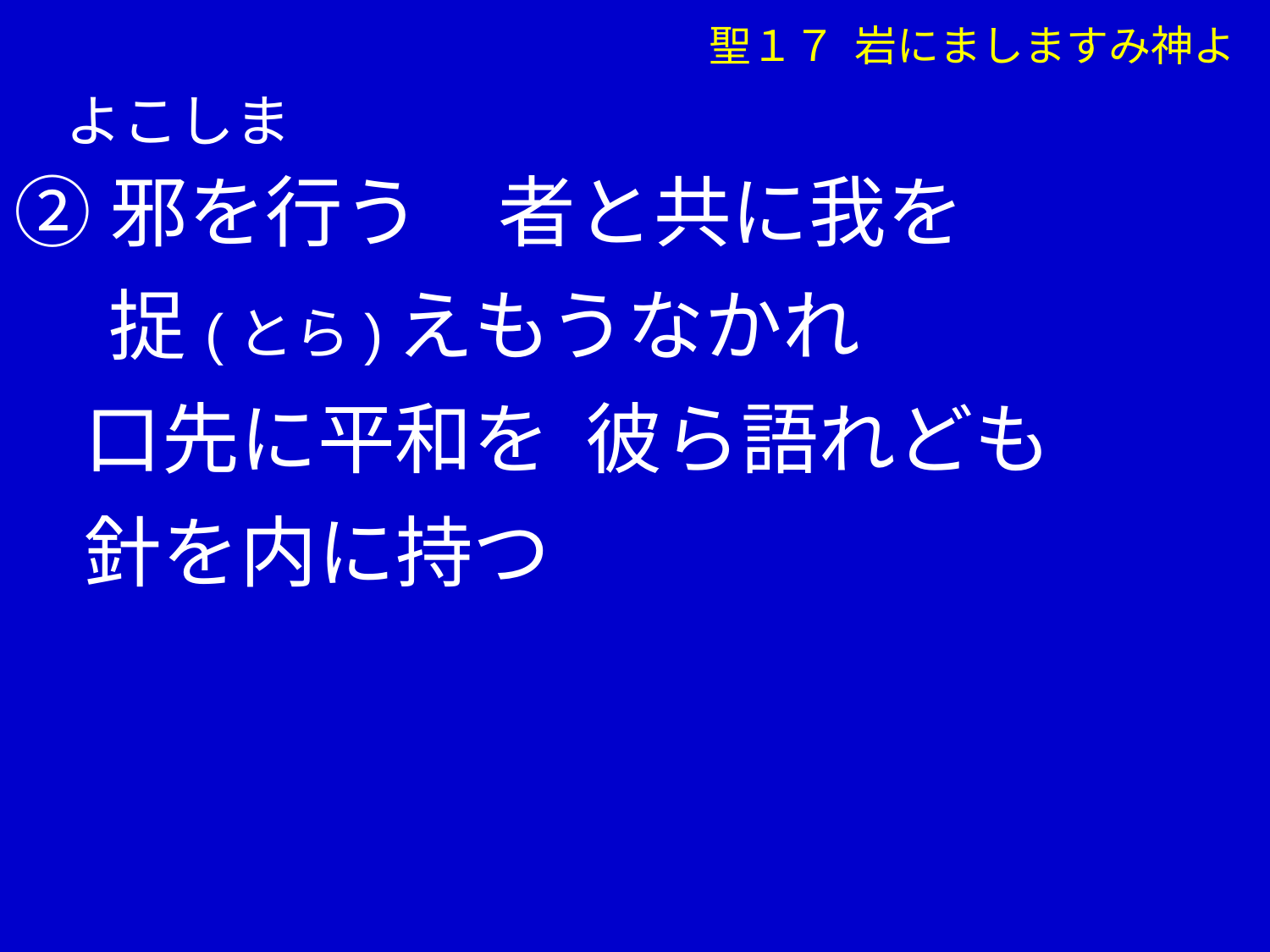

よこしま
②邪を行う　者と共に我を
　 捉(とら)えもうなかれ
   口先に平和を  彼ら語れども
   針を内に持つ
       聖１７  岩にましますみ神よ